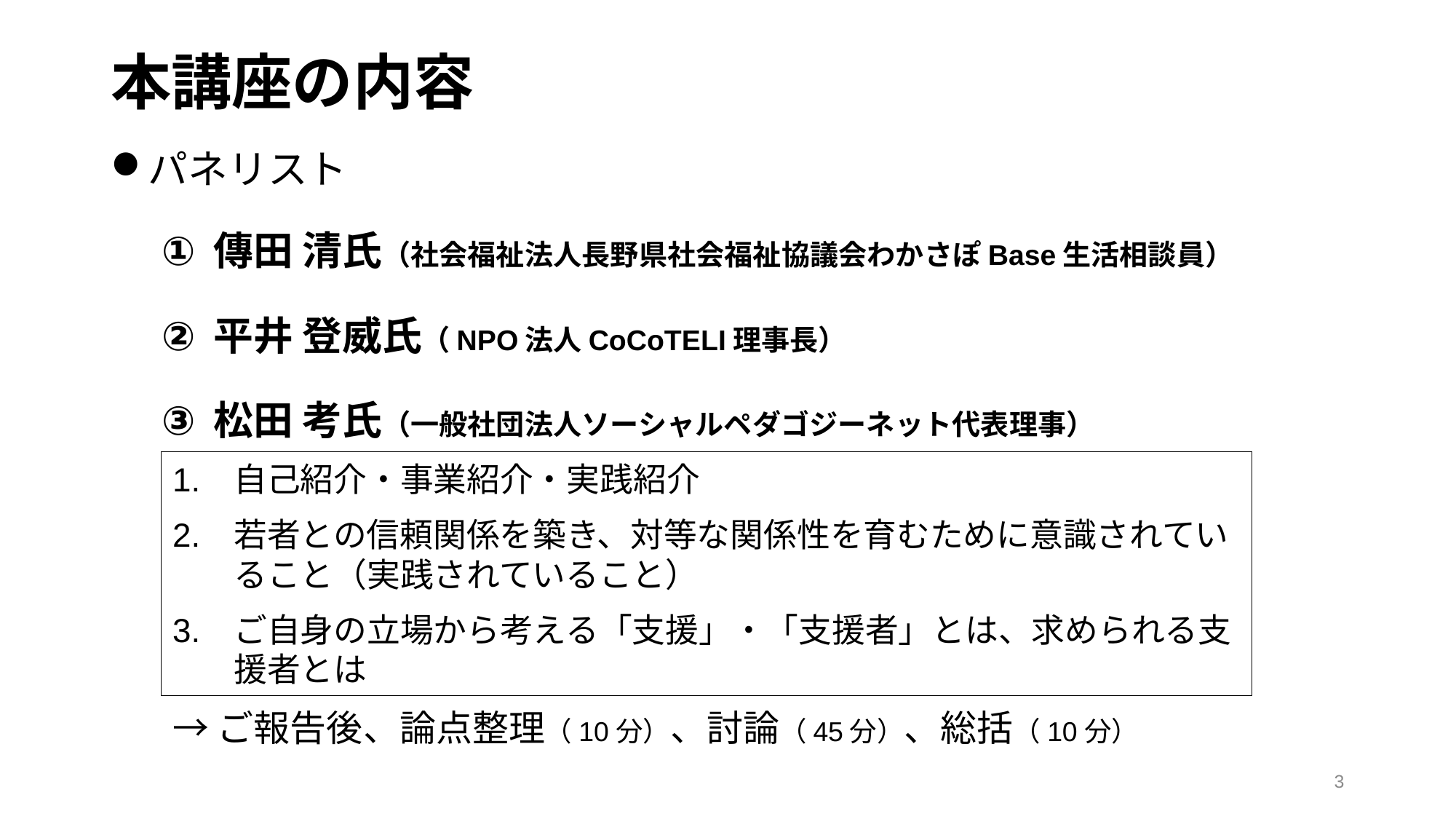

# 本講座の内容
パネリスト

傳田 清氏（社会福祉法人長野県社会福祉協議会わかさぽBase生活相談員）

平井 登威氏（NPO法人CoCoTELI理事長）

松田 考氏（一般社団法人ソーシャルペダゴジーネット代表理事）
自己紹介・事業紹介・実践紹介
若者との信頼関係を築き、対等な関係性を育むために意識されていること（実践されていること）
ご自身の立場から考える「支援」・「支援者」とは、求められる支援者とは
→ご報告後、論点整理（10分）、討論（45分）、総括（10分）
3